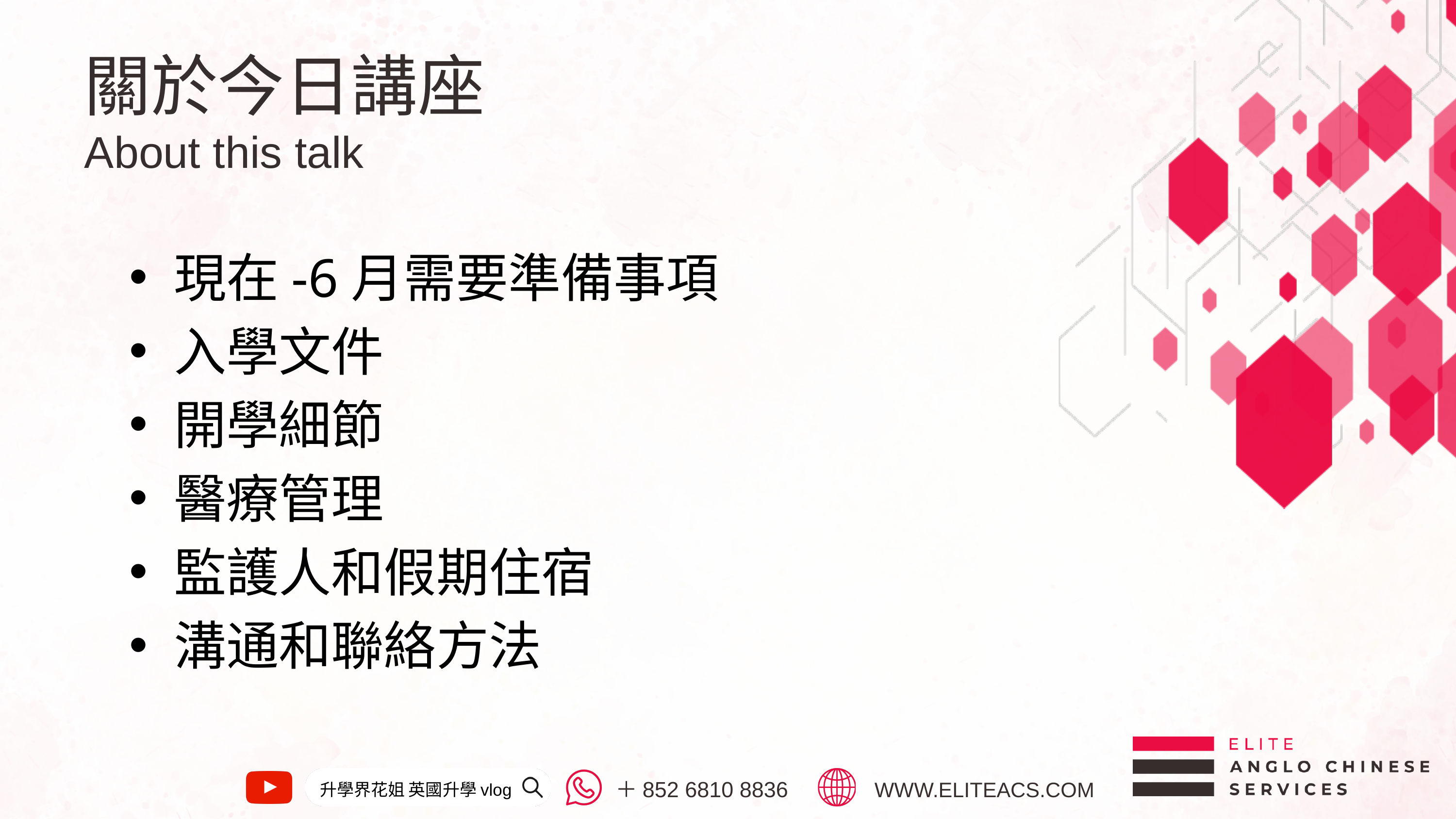

關於今日講座
About this talk
現在-6月需要準備事項
入學文件
開學細節
醫療管理
監護人和假期住宿
溝通和聯絡方法

升學界花姐 英國升學vlog

WWW.ELITEACS.COM

＋852 6810 8836